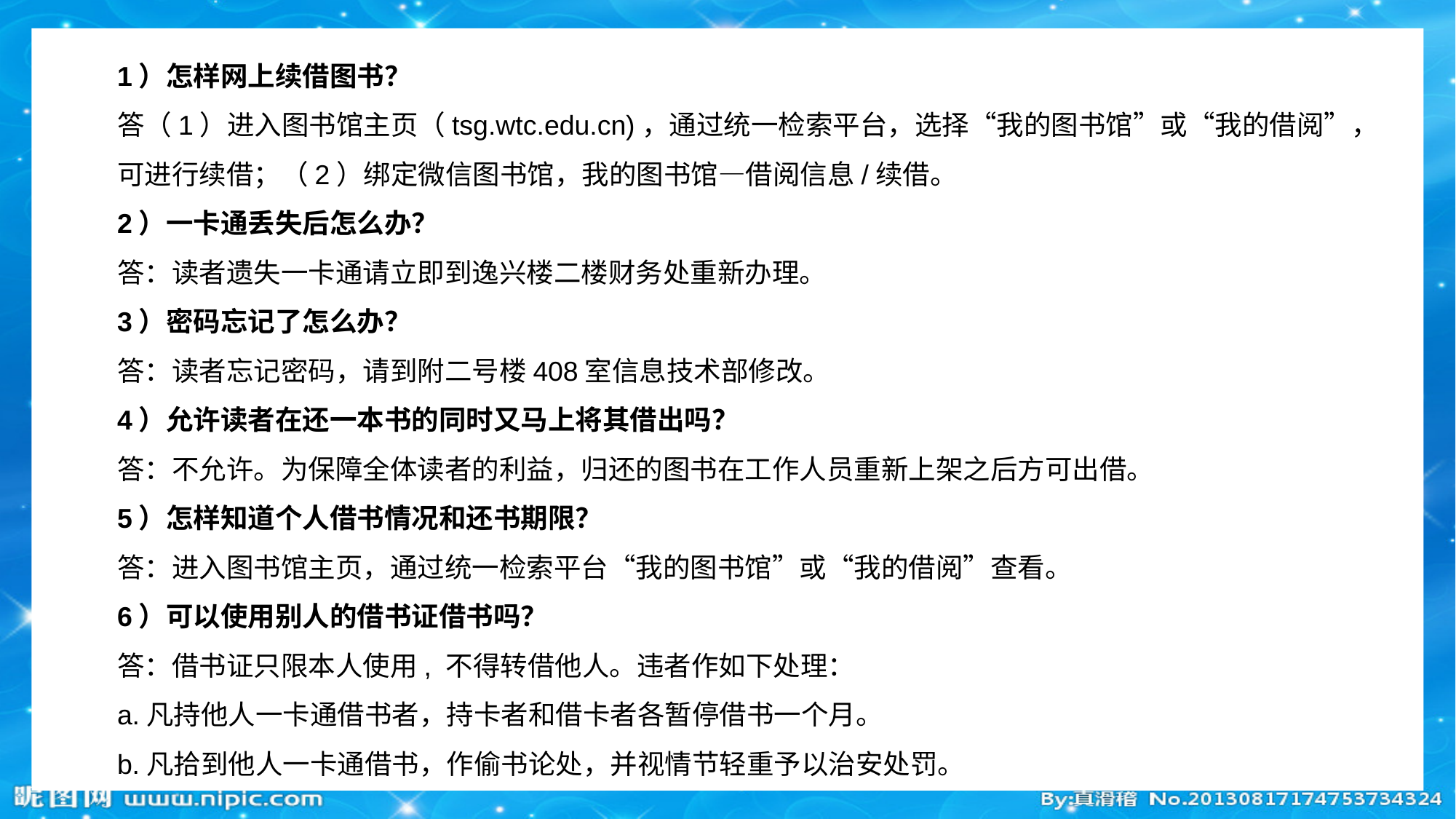

1）怎样网上续借图书？
答（1）进入图书馆主页（tsg.wtc.edu.cn)，通过统一检索平台，选择“我的图书馆”或“我的借阅”，可进行续借；（2）绑定微信图书馆，我的图书馆—借阅信息/续借。
2）一卡通丢失后怎么办？
答：读者遗失一卡通请立即到逸兴楼二楼财务处重新办理。
3）密码忘记了怎么办？
答：读者忘记密码，请到附二号楼408室信息技术部修改。
4）允许读者在还一本书的同时又马上将其借出吗？
答：不允许。为保障全体读者的利益，归还的图书在工作人员重新上架之后方可出借。
5）怎样知道个人借书情况和还书期限？
答：进入图书馆主页，通过统一检索平台“我的图书馆”或“我的借阅”查看。
6）可以使用别人的借书证借书吗？
答：借书证只限本人使用, 不得转借他人。违者作如下处理：
a.凡持他人一卡通借书者，持卡者和借卡者各暂停借书一个月。
b.凡拾到他人一卡通借书，作偷书论处，并视情节轻重予以治安处罚。